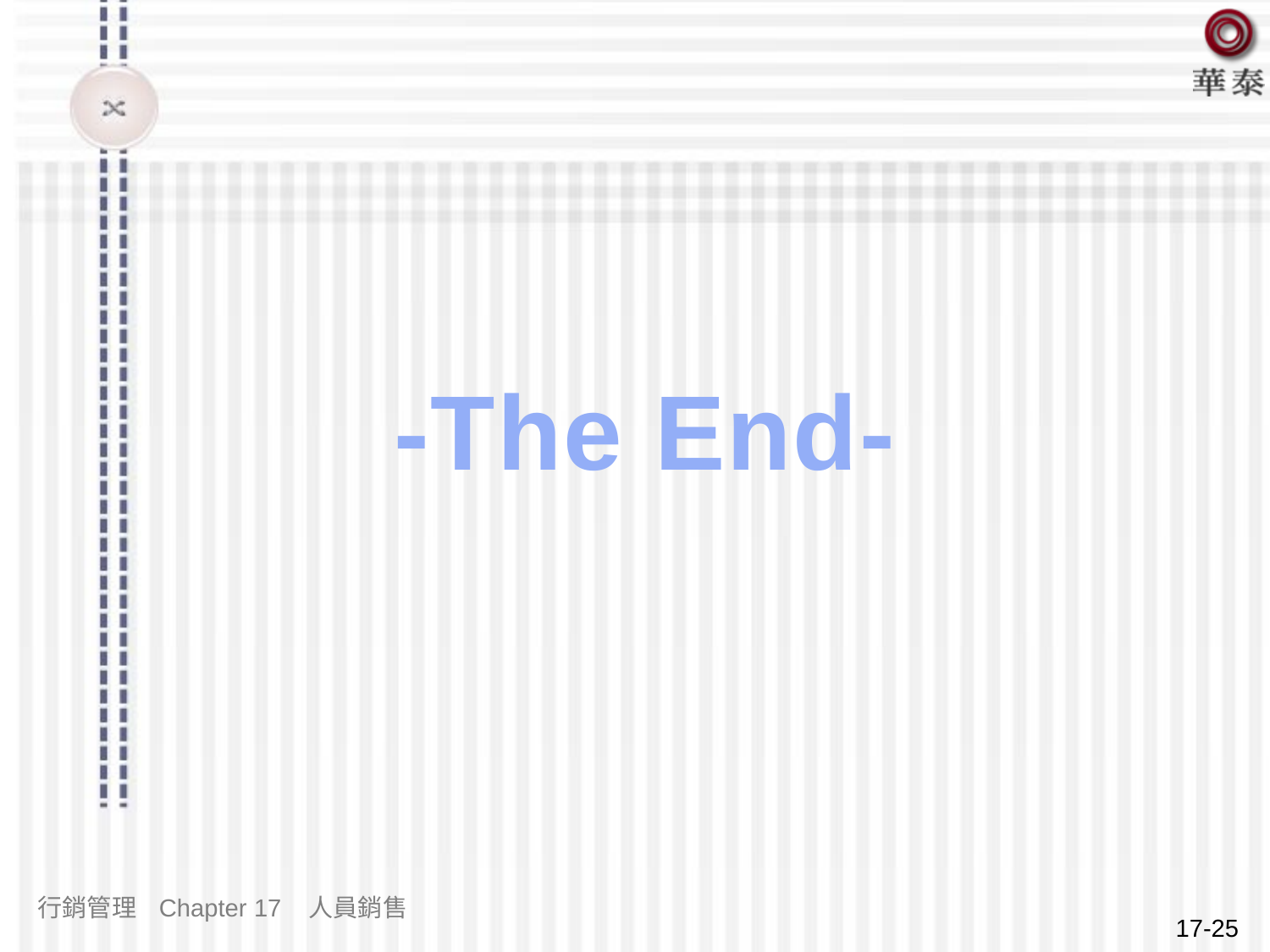

# -The End-
行銷管理   Chapter 17   人員銷售
17-25